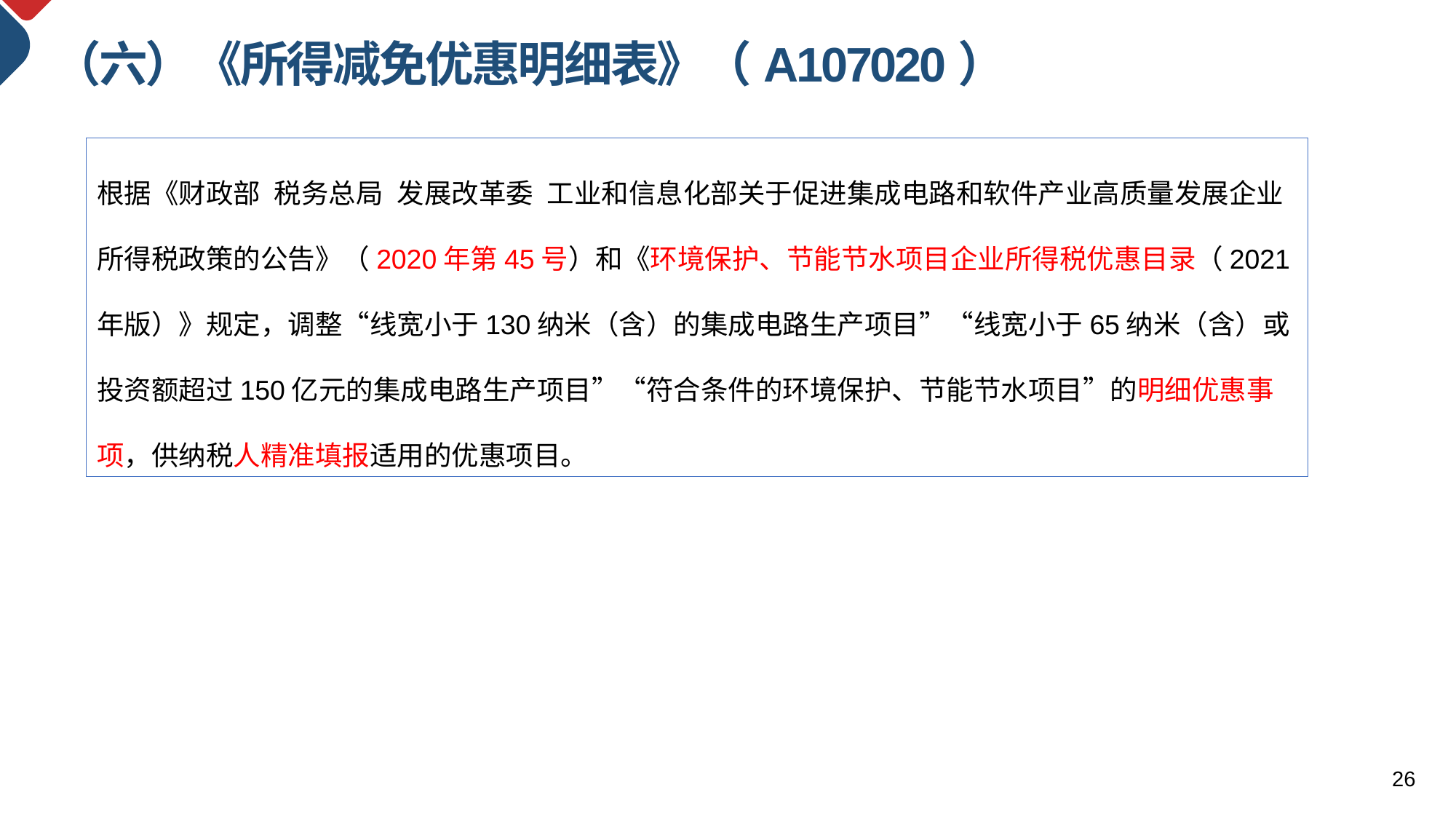

（六）《所得减免优惠明细表》（A107020）
根据《财政部 税务总局 发展改革委 工业和信息化部关于促进集成电路和软件产业高质量发展企业所得税政策的公告》（2020年第45号）和《环境保护、节能节水项目企业所得税优惠目录（2021年版）》规定，调整“线宽小于130纳米（含）的集成电路生产项目”“线宽小于65纳米（含）或投资额超过150亿元的集成电路生产项目”“符合条件的环境保护、节能节水项目”的明细优惠事项，供纳税人精准填报适用的优惠项目。